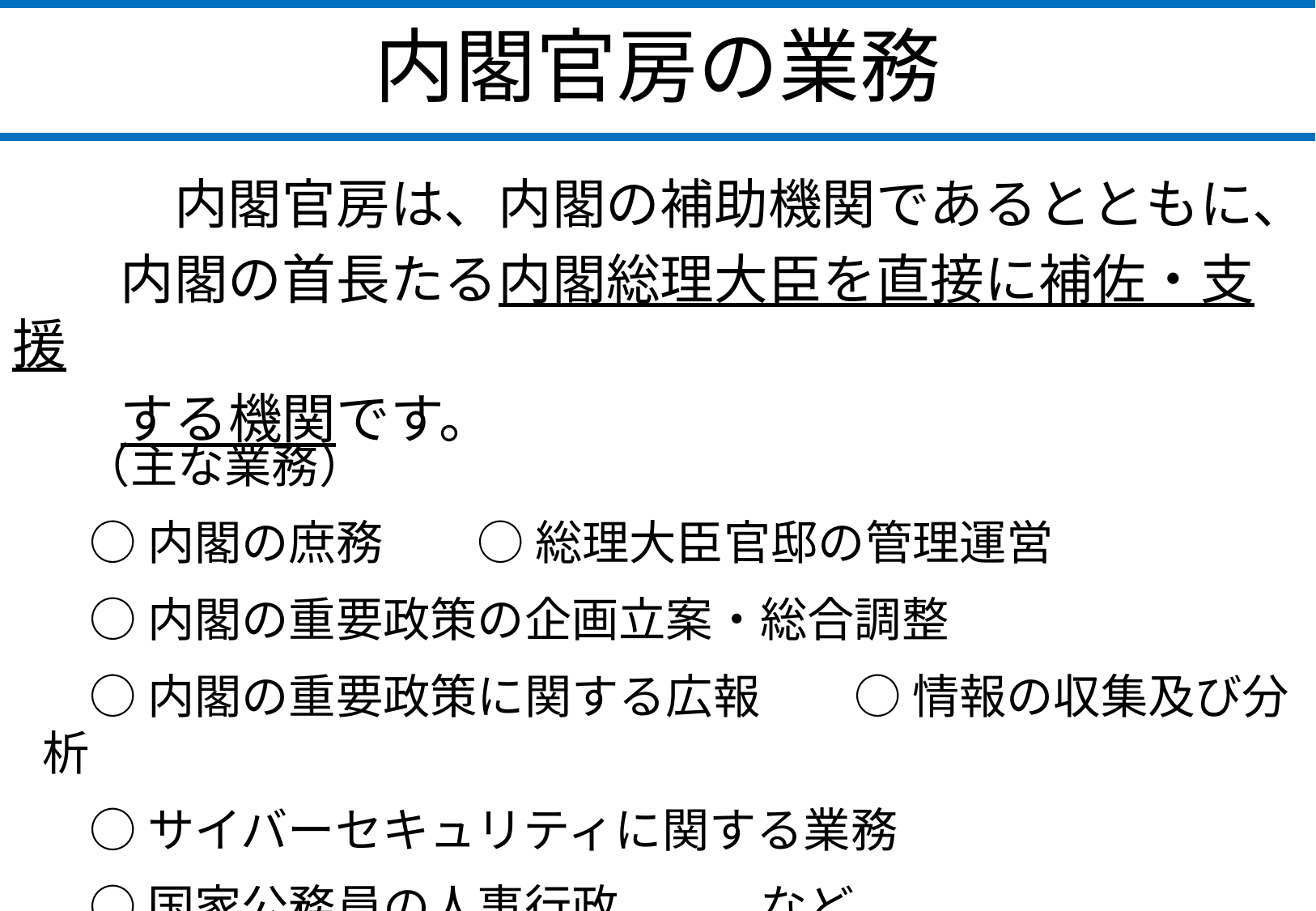

# 内閣官房の業務
　　　内閣官房は、内閣の補助機関であるとともに、
　　内閣の首長たる内閣総理大臣を直接に補佐・支援
　　する機関です。
　（主な業務）
　○ 内閣の庶務　　○ 総理大臣官邸の管理運営
　○ 内閣の重要政策の企画立案・総合調整
　○ 内閣の重要政策に関する広報　　○ 情報の収集及び分析
　○ サイバーセキュリティに関する業務
　○ 国家公務員の人事行政　　　など